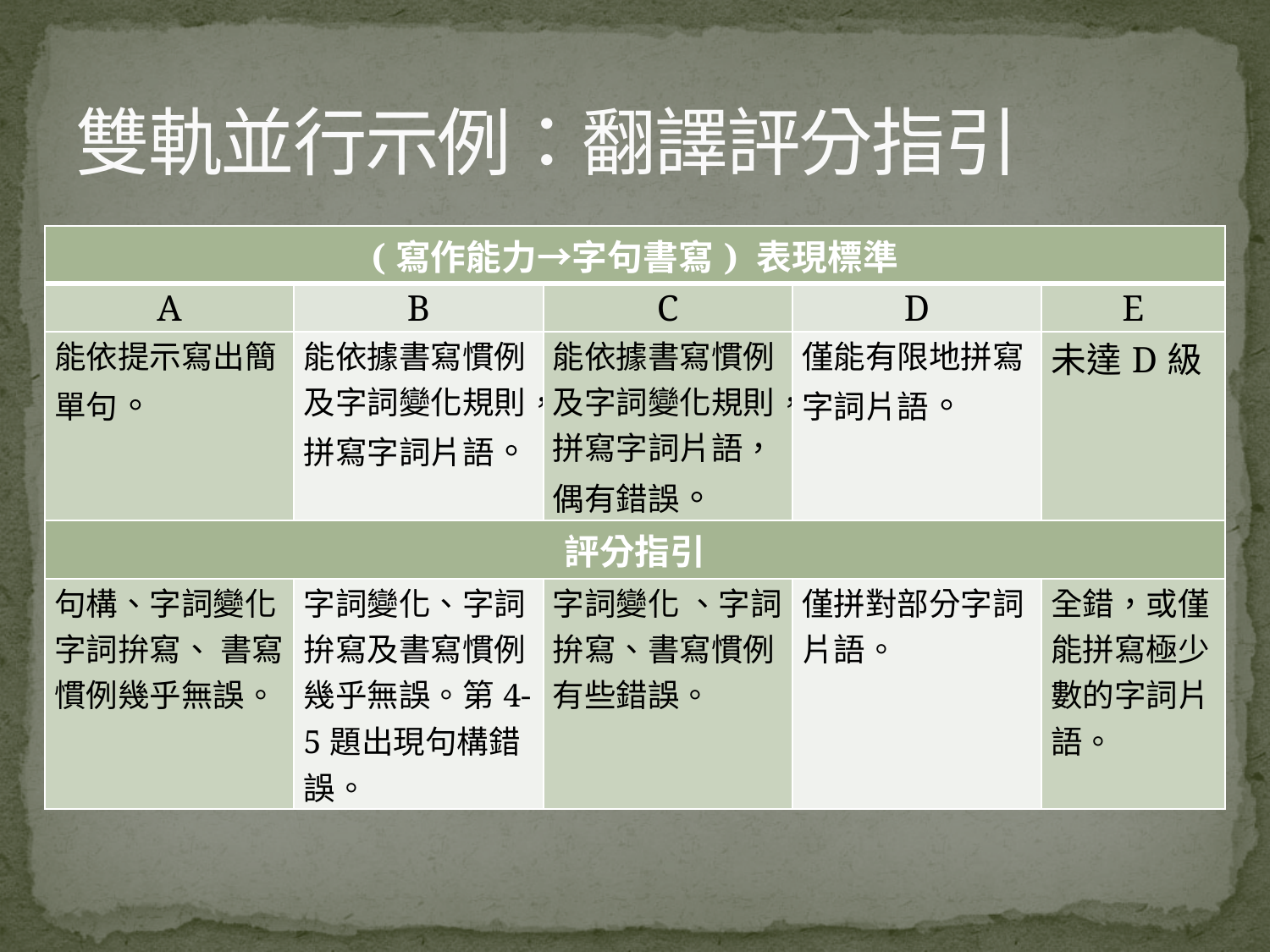

# 雙軌並行示例：翻譯評分指引

| (寫作能力→字句書寫) 表現標準 |  |  |  |  |
| --- | --- | --- | --- | --- |
| A | B | C | D | E |
| 能依提示寫出簡單句。 | 能依據書寫慣例及字詞變化規則，拼寫字詞片語。 | 能依據書寫慣例及字詞變化規則，拼寫字詞片語，偶有錯誤。 | 僅能有限地拼寫字詞片語。 | 未達D級 |
| 評分指引 |  |  |  |  |
| 句構、字詞變化 、字詞拚寫、 書寫慣例幾乎無誤。 | 字詞變化、字詞拚寫及書寫慣例幾乎無誤。第4-5題出現句構錯誤。 | 字詞變化 、字詞拚寫、書寫慣例有些錯誤。 | 僅拼對部分字詞片語。 | 全錯，或僅能拼寫極少數的字詞片語。 |